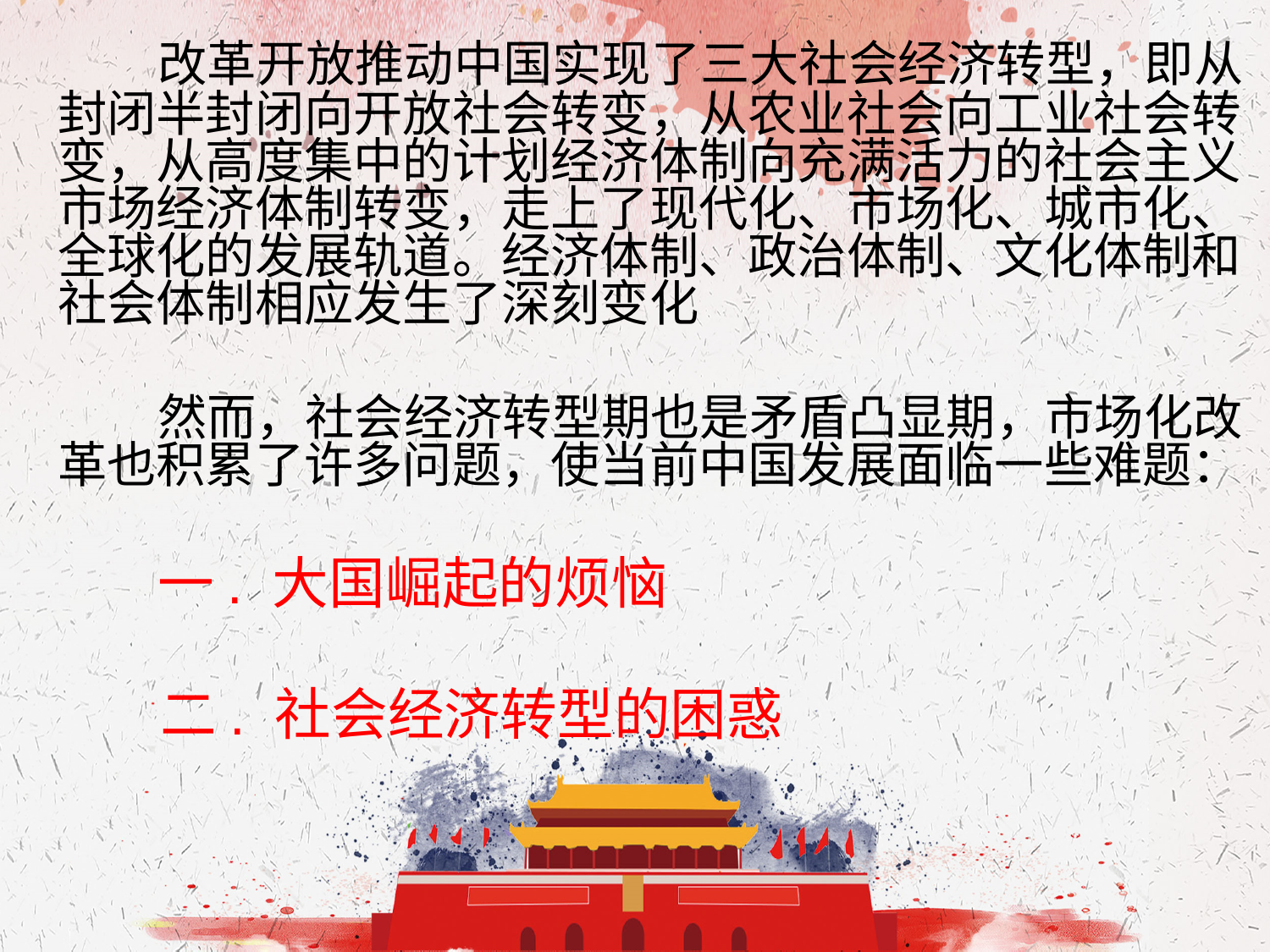

改革开放推动中国实现了三大社会经济转型，即从封闭半封闭向开放社会转变，从农业社会向工业社会转变，从高度集中的计划经济体制向充满活力的社会主义市场经济体制转变，走上了现代化、市场化、城市化、全球化的发展轨道。经济体制、政治体制、文化体制和社会体制相应发生了深刻变化

        然而，社会经济转型期也是矛盾凸显期，市场化改革也积累了许多问题，使当前中国发展面临一些难题：

        一. 大国崛起的烦恼

       二. 社会经济转型的困惑